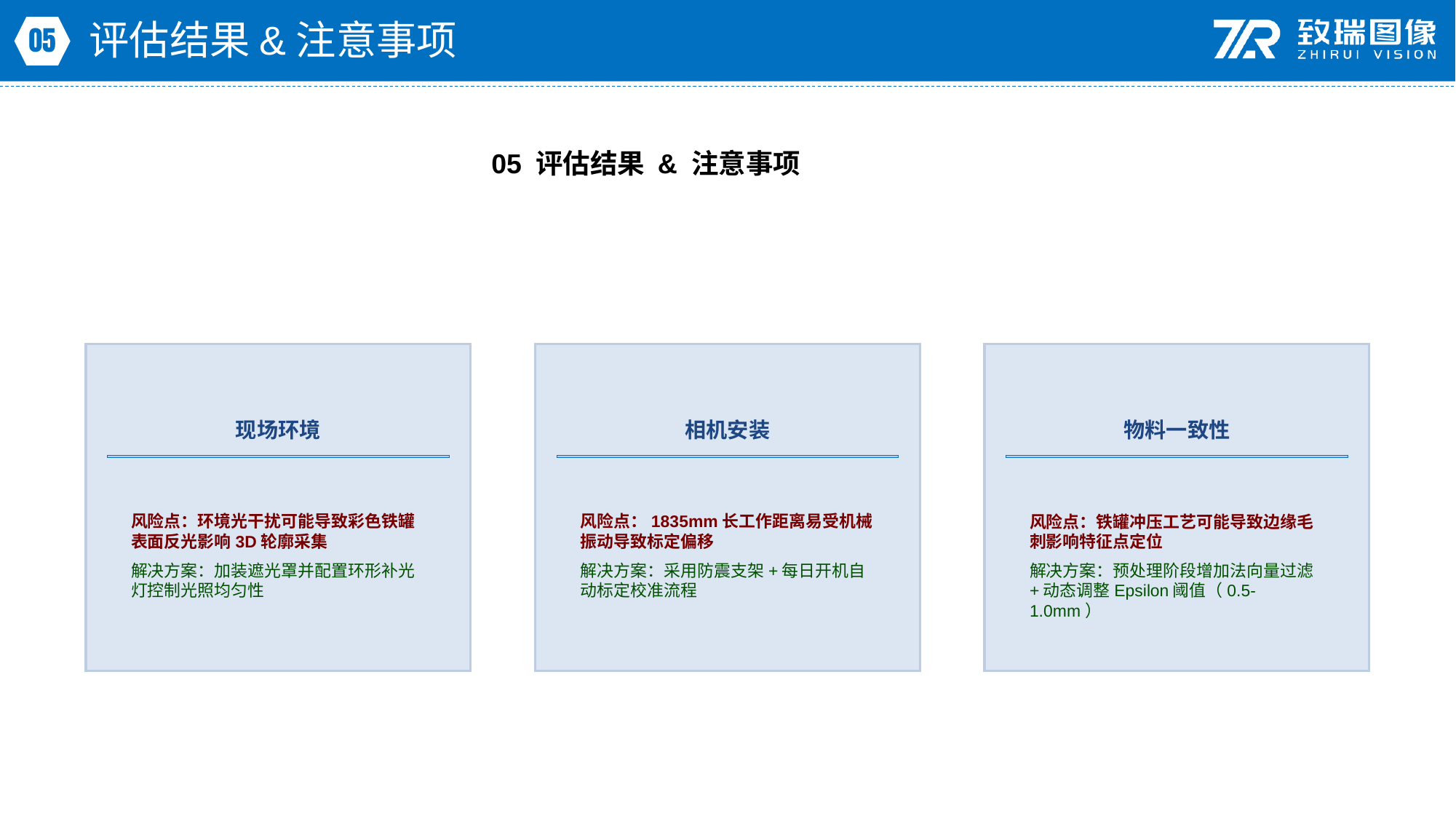

评估结果&注意事项
05

05 评估结果 & 注意事项

现场环境

相机安装

物料一致性

风险点：环境光干扰可能导致彩色铁罐表面反光影响3D轮廓采集
解决方案：加装遮光罩并配置环形补光灯控制光照均匀性

风险点：1835mm长工作距离易受机械振动导致标定偏移
解决方案：采用防震支架+每日开机自动标定校准流程

风险点：铁罐冲压工艺可能导致边缘毛刺影响特征点定位
解决方案：预处理阶段增加法向量过滤+动态调整Epsilon阈值（0.5-1.0mm）